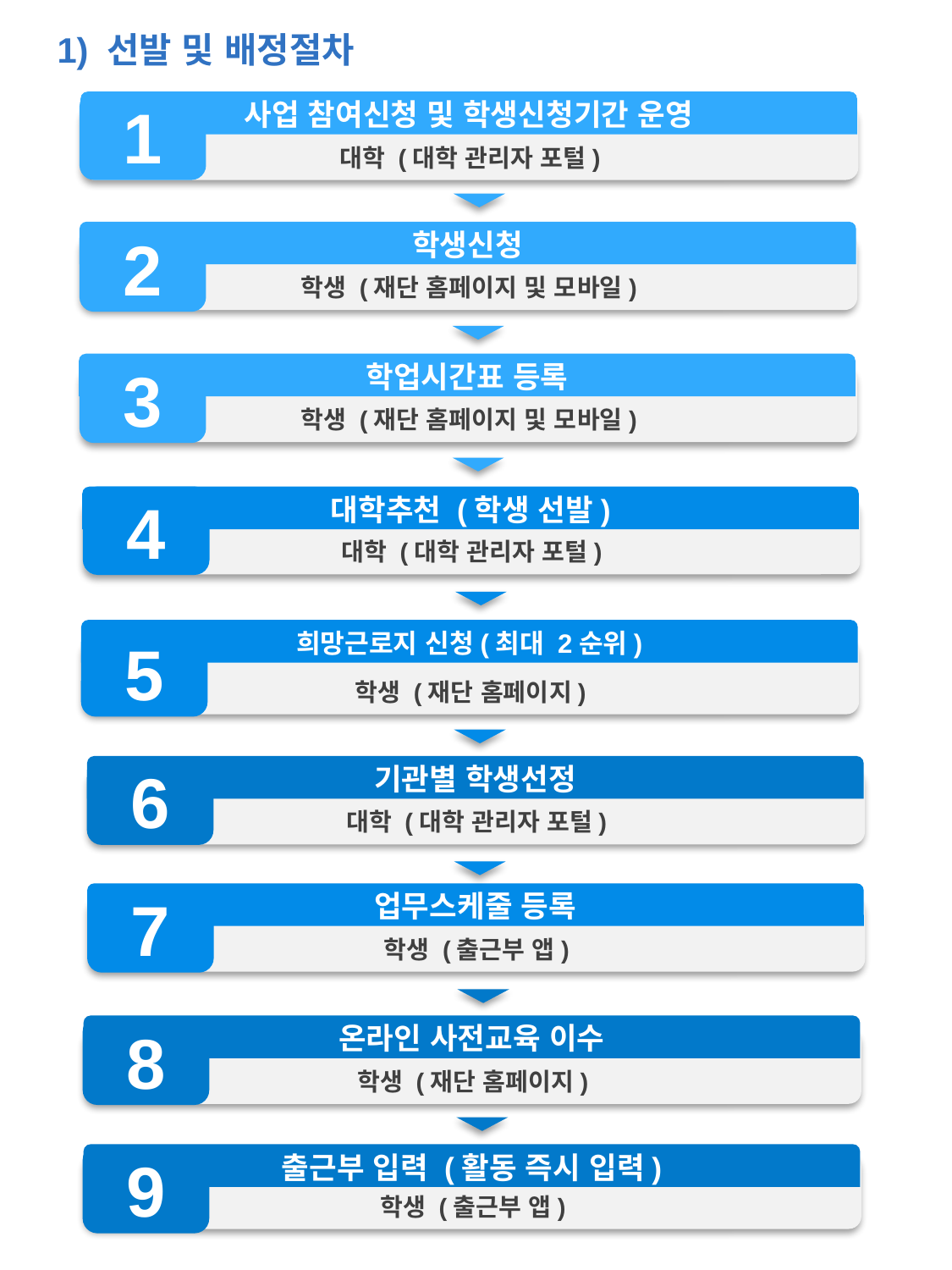

1) 선발 및 배정절차
1
사업 참여신청 및 학생신청기간 운영

대학 (대학 관리자 포털)

학생신청
2

학생 (재단 홈페이지 및 모바일)

학업시간표 등록
3

학생 (재단 홈페이지 및 모바일)

4
대학추천 (학생 선발)

대학 (대학 관리자 포털)

희망근로지 신청(최대 2순위)
5

학생 (재단 홈페이지)

기관별 학생선정
6

대학 (대학 관리자 포털)

업무스케줄 등록
7

학생 (출근부 앱)

온라인 사전교육 이수
8

학생 (재단 홈페이지)

출근부 입력 (활동 즉시 입력)
9

학생 (출근부 앱)